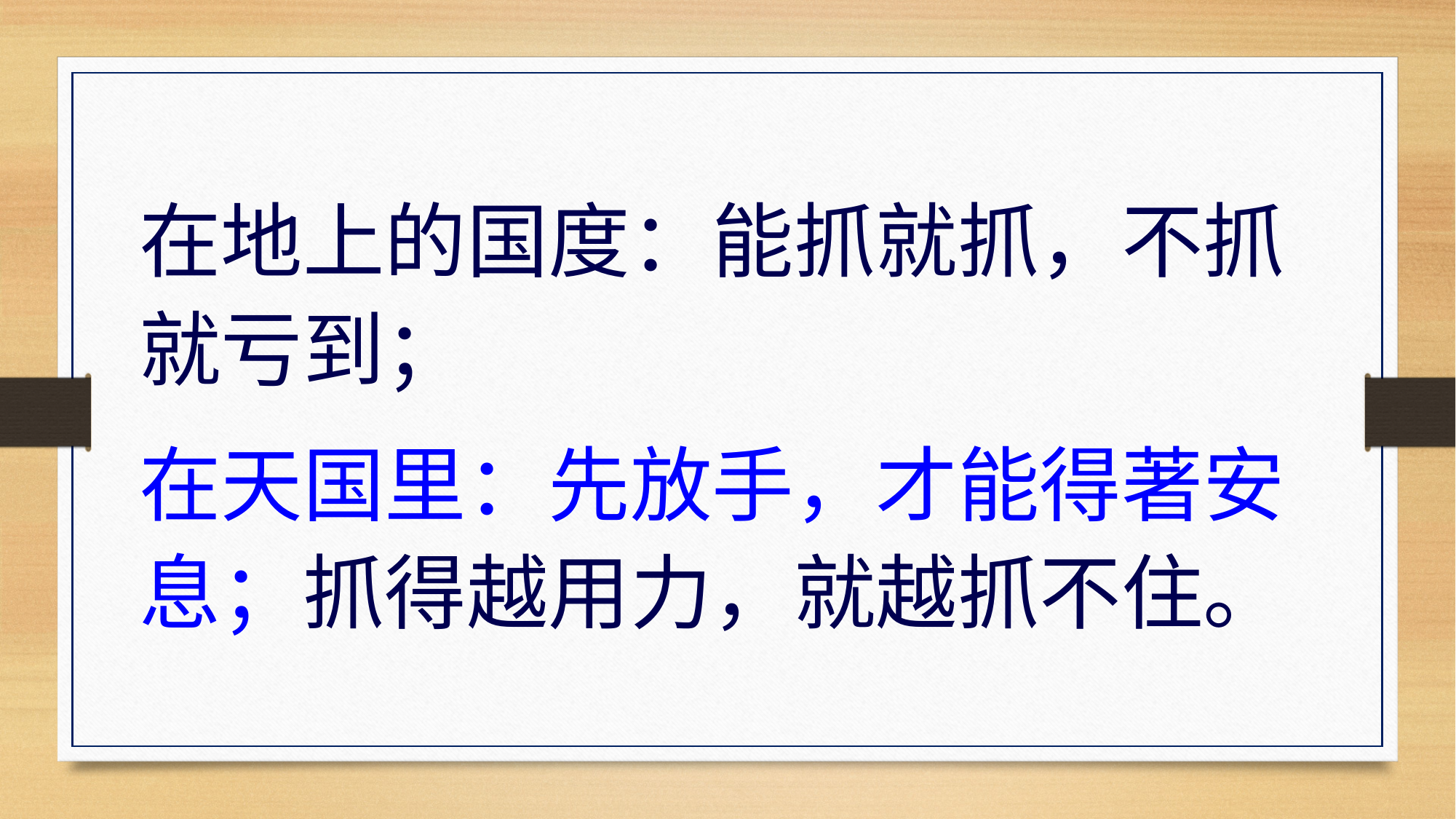

在地上的国度：能抓就抓，不抓就亏到；
在天国里：先放手，才能得著安息；抓得越用力，就越抓不住。